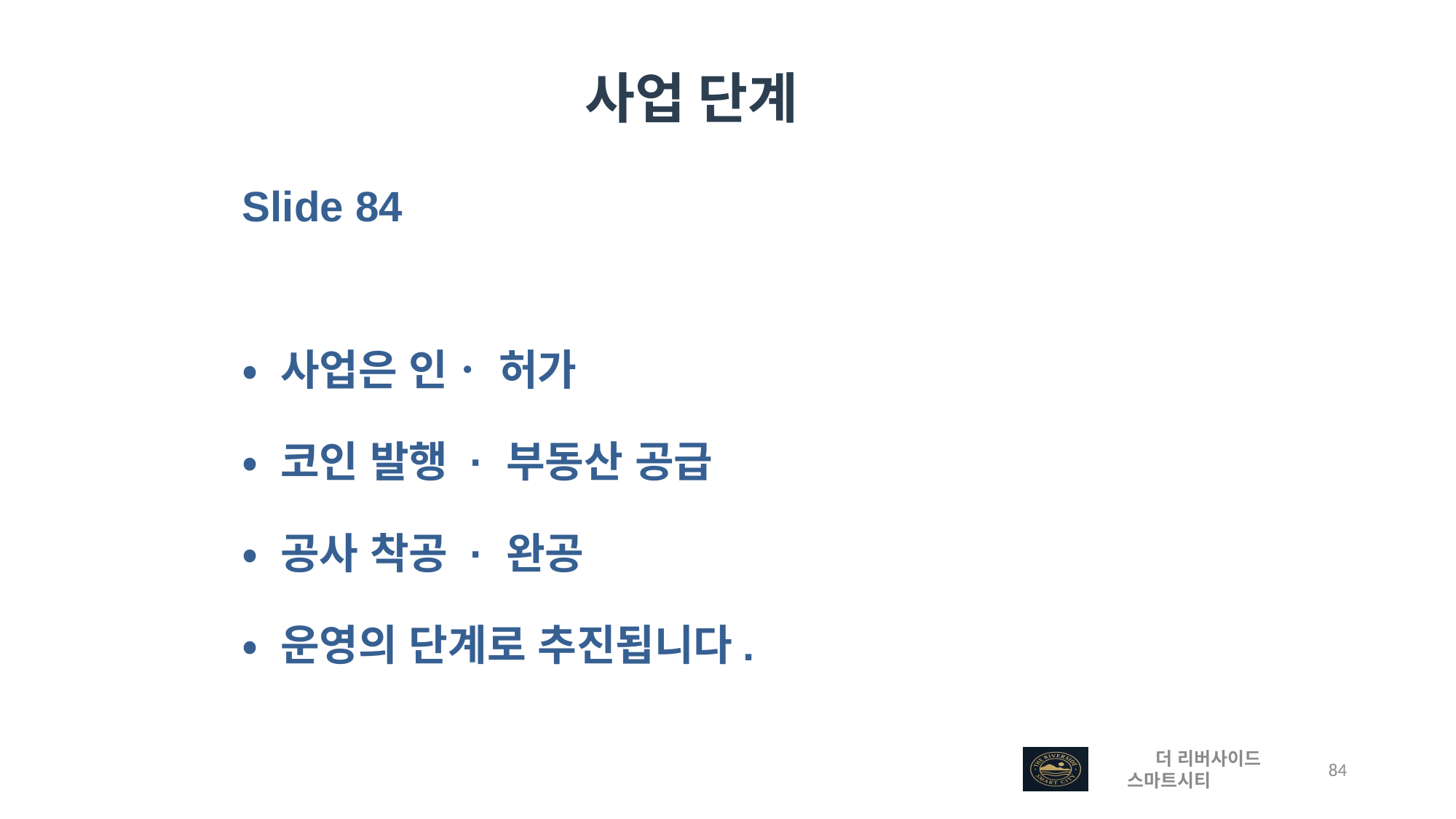

사업 단계
Slide 84

• 사업은 인ㆍ 허가
• 코인 발행 · 부동산 공급
• 공사 착공 · 완공
• 운영의 단계로 추진됩니다.
             더 리버사이드 스마트시티
  84